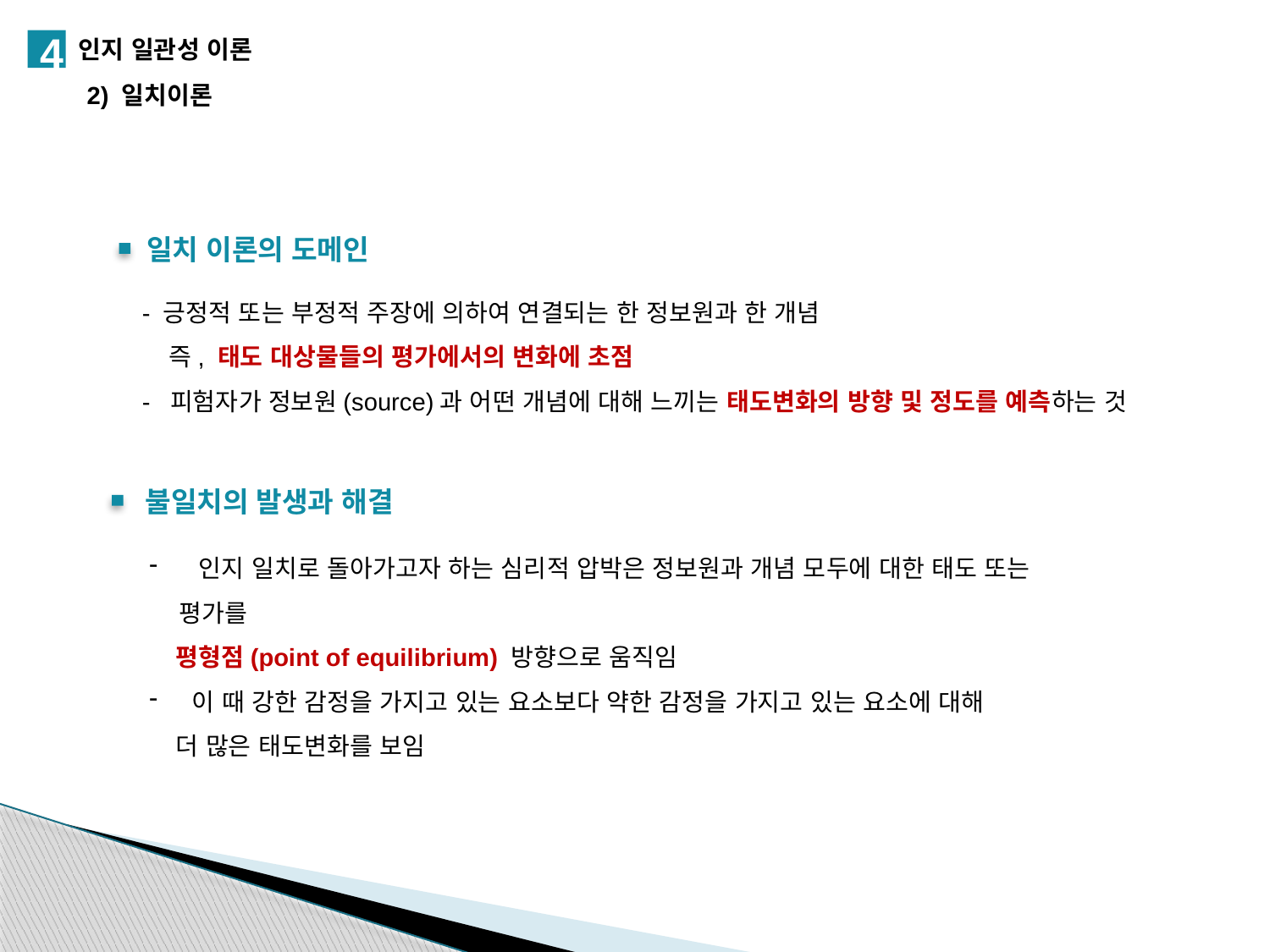

4
인지 일관성 이론

2) 일치이론
일치 이론의 도메인

- 긍정적 또는 부정적 주장에 의하여 연결되는 한 정보원과 한 개념
   즉, 태도 대상물들의 평가에서의 변화에 초점
-  피험자가 정보원(source)과 어떤 개념에 대해 느끼는 태도변화의 방향 및 정도를 예측하는 것
불일치의 발생과 해결

  인지 일치로 돌아가고자 하는 심리적 압박은 정보원과 개념 모두에 대한 태도 또는 평가를
   평형점(point of equilibrium) 방향으로 움직임
 이 때 강한 감정을 가지고 있는 요소보다 약한 감정을 가지고 있는 요소에 대해
   더 많은 태도변화를 보임